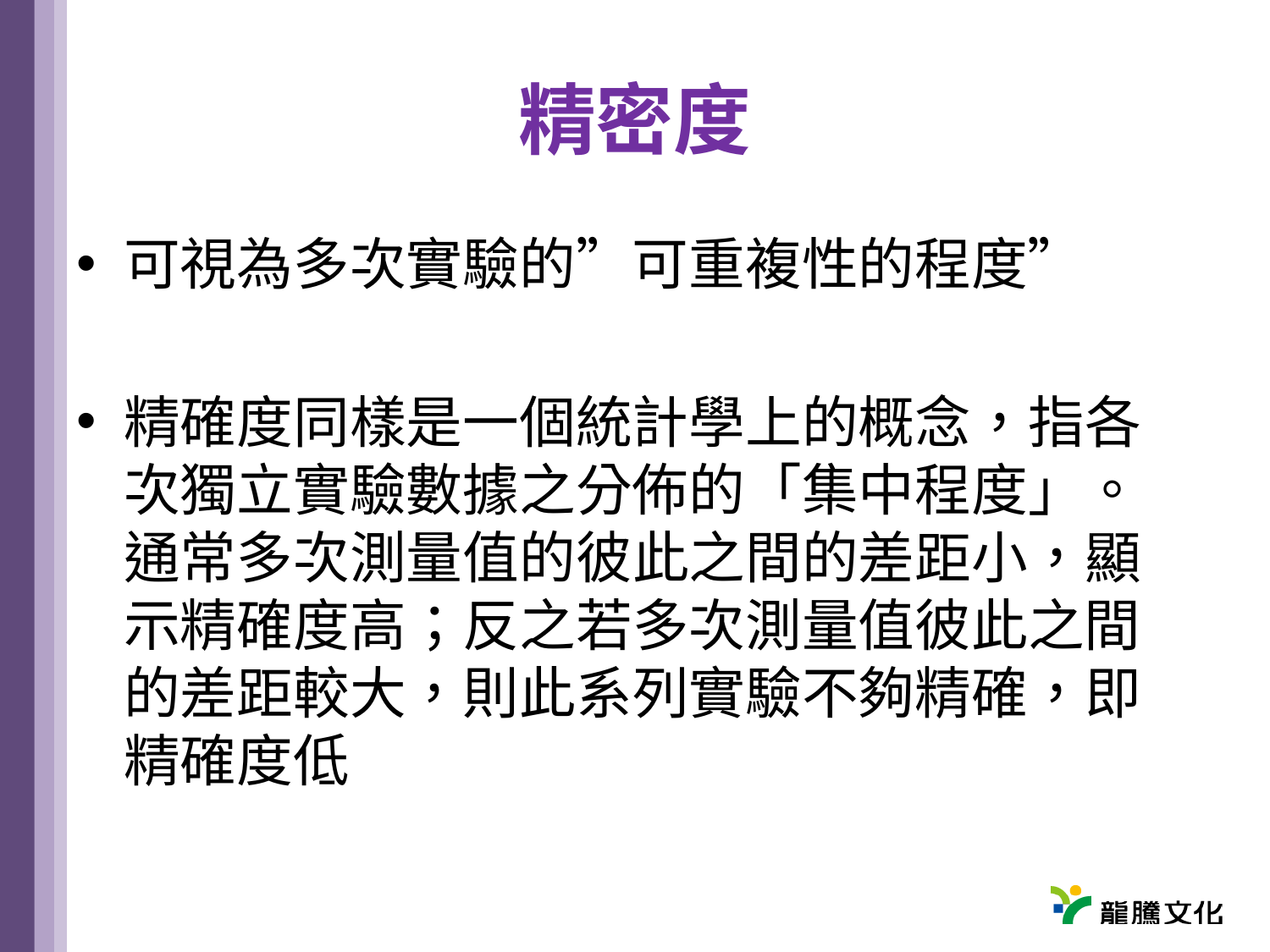

# 精密度
可視為多次實驗的”可重複性的程度”

精確度同樣是一個統計學上的概念，指各次獨立實驗數據之分佈的「集中程度」。通常多次測量值的彼此之間的差距小，顯示精確度高；反之若多次測量值彼此之間的差距較大，則此系列實驗不夠精確，即精確度低